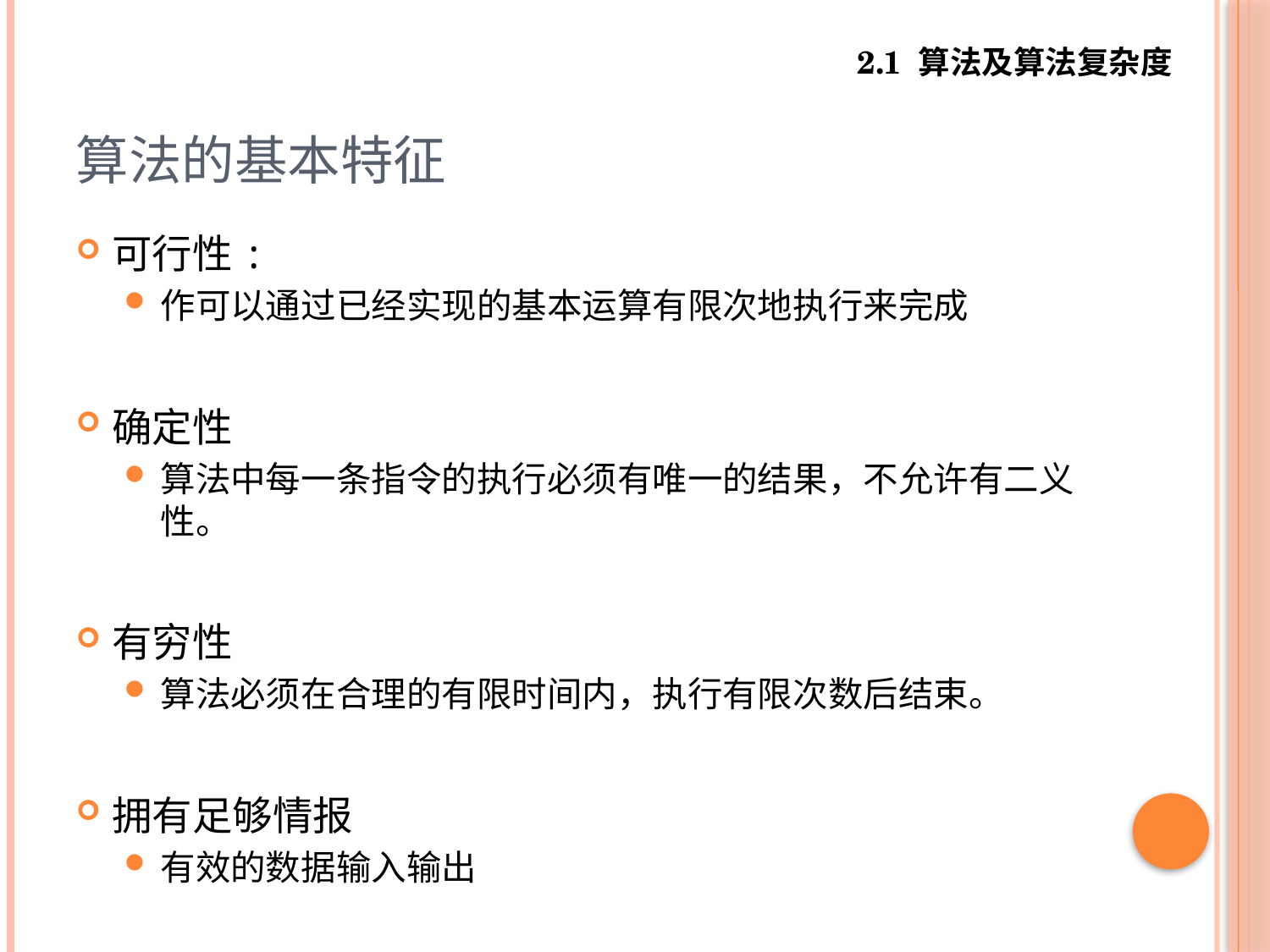

2.1 算法及算法复杂度
# 算法的基本特征
可行性:
作可以通过已经实现的基本运算有限次地执行来完成

确定性
算法中每一条指令的执行必须有唯一的结果，不允许有二义性。

有穷性
算法必须在合理的有限时间内，执行有限次数后结束。

拥有足够情报
有效的数据输入输出